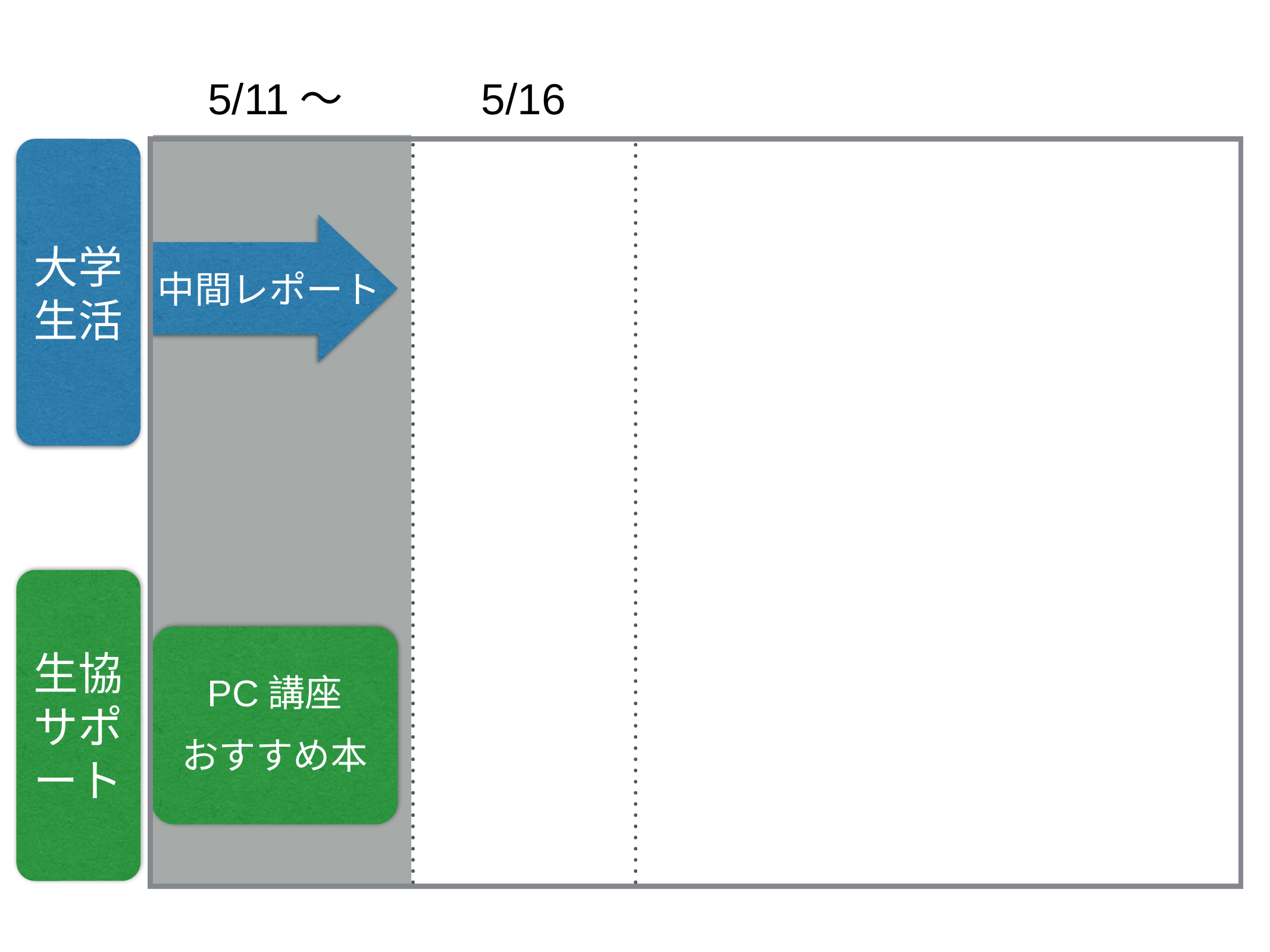

5/11〜
5/16

大学
生活
中間レポート
５月からサークル活動本格化

生協
サポ
ート
PC講座
おすすめ本